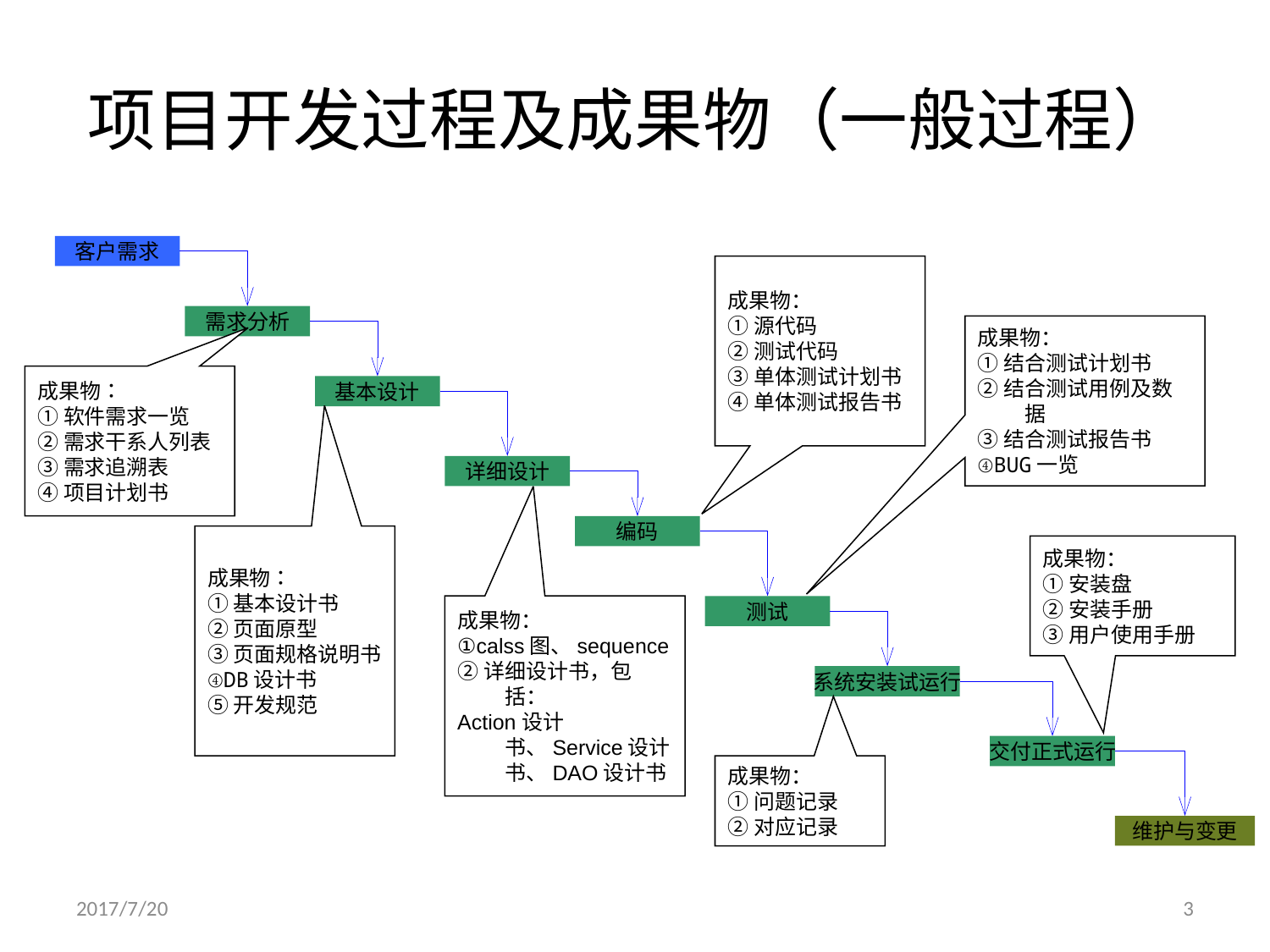

# 项目开发过程及成果物（一般过程）

客户需求
成果物：
①源代码
②测试代码
③单体测试计划书
④单体测试报告书
需求分析
成果物：
①结合测试计划书
②结合测试用例及数据
③结合测试报告书
④BUG一览
成果物：
①软件需求一览
②需求干系人列表
③需求追溯表
④项目计划书
基本设计
详细设计
编码
成果物：
①基本设计书
②页面原型
③页面规格说明书
④DB设计书
⑤开发规范
成果物：
①安装盘
②安装手册
③用户使用手册
成果物：
①calss图、sequence
②详细设计书，包括：
Action设计书、Service设计书、DAO设计书
测试
系统安装试运行
交付正式运行
成果物：
①问题记录
②对应记录
维护与变更
2017/7/20
3